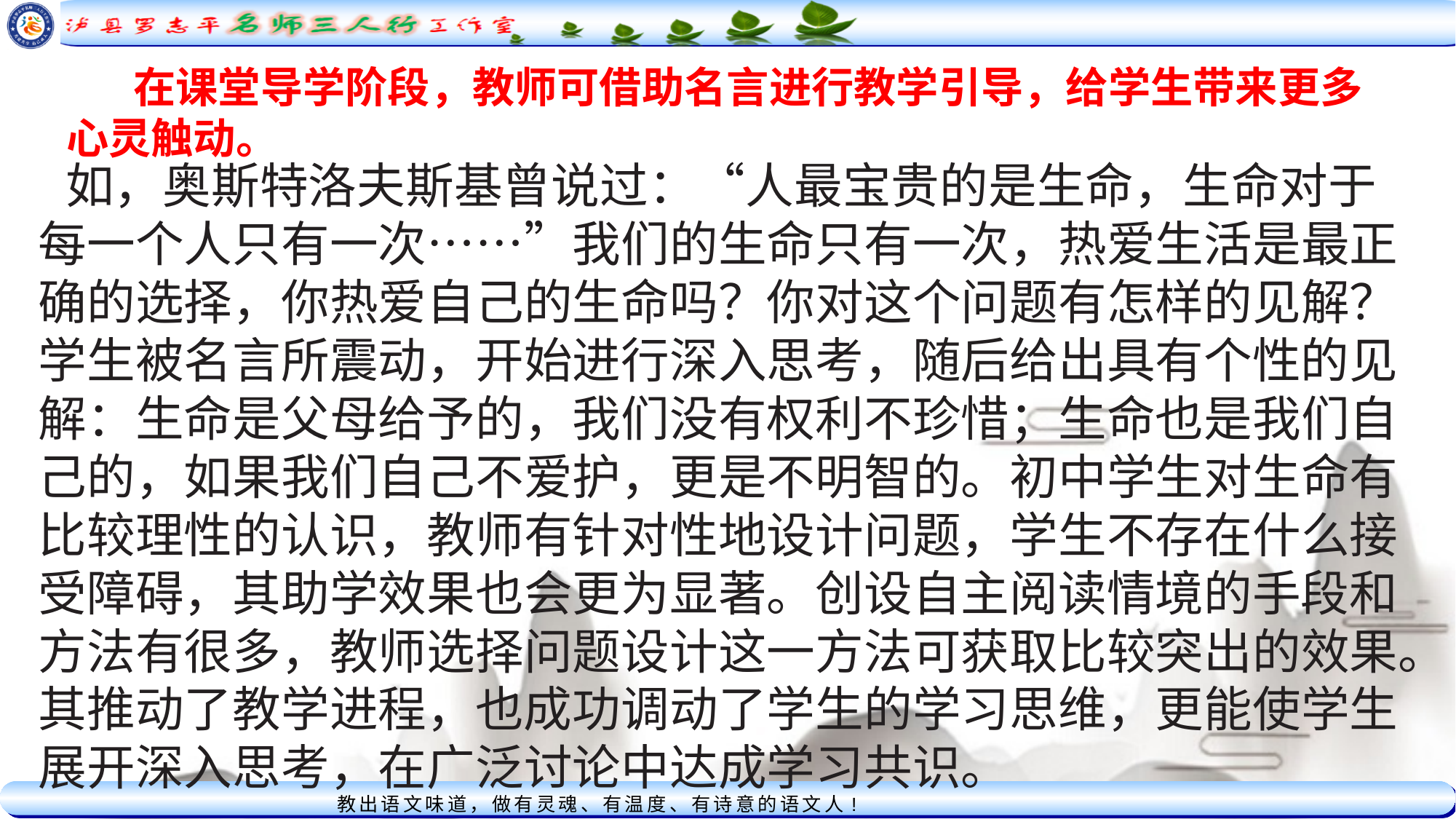

在课堂导学阶段，教师可借助名言进行教学引导，给学生带来更多心灵触动。
如，奥斯特洛夫斯基曾说过：“人最宝贵的是生命，生命对于每一个人只有一次……”我们的生命只有一次，热爱生活是最正确的选择，你热爱自己的生命吗？你对这个问题有怎样的见解？学生被名言所震动，开始进行深入思考，随后给出具有个性的见解：生命是父母给予的，我们没有权利不珍惜；生命也是我们自己的，如果我们自己不爱护，更是不明智的。初中学生对生命有比较理性的认识，教师有针对性地设计问题，学生不存在什么接受障碍，其助学效果也会更为显著。创设自主阅读情境的手段和方法有很多，教师选择问题设计这一方法可获取比较突出的效果。其推动了教学进程，也成功调动了学生的学习思维，更能使学生展开深入思考，在广泛讨论中达成学习共识。